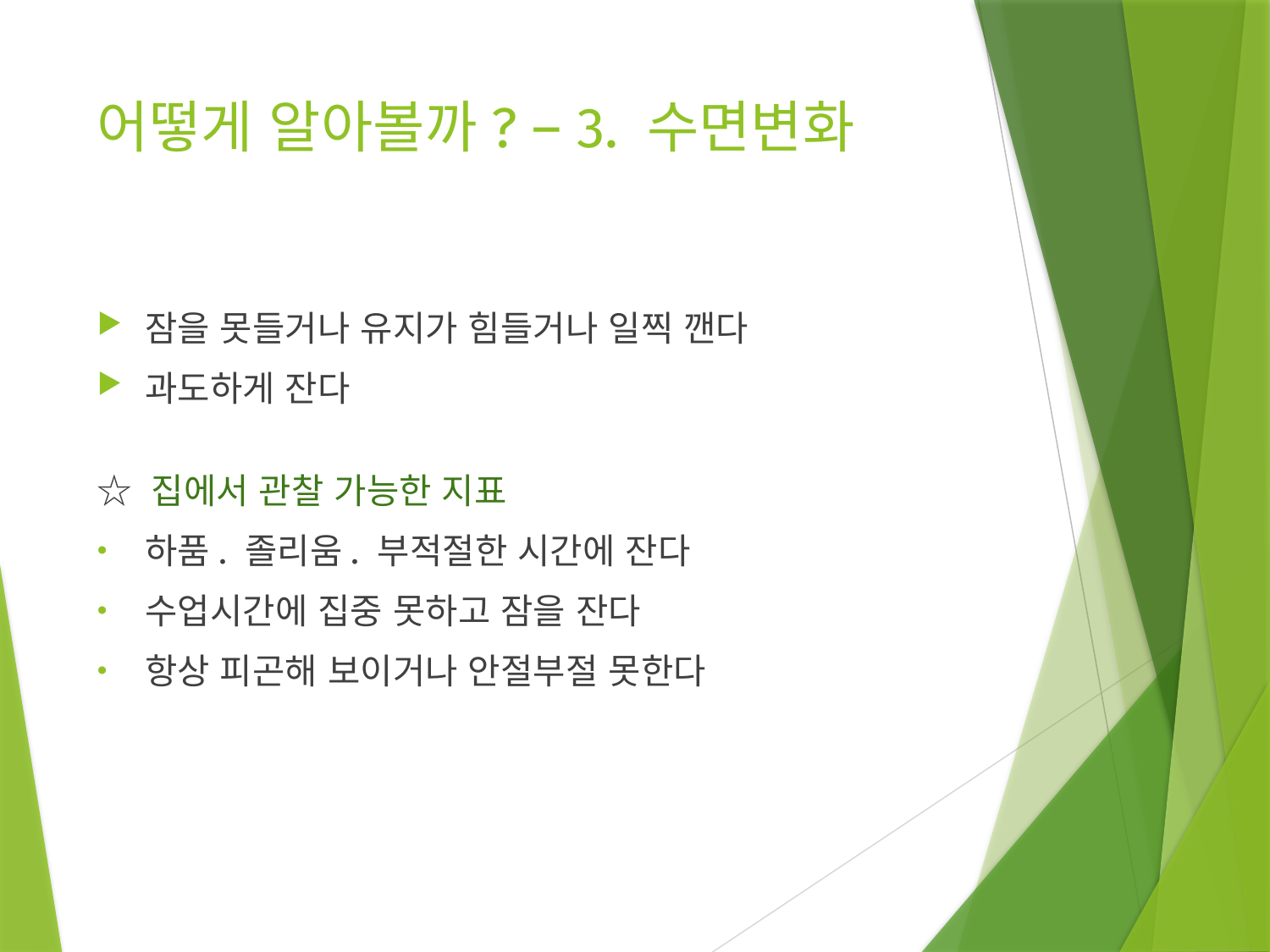

# 어떻게 알아볼까? – 3. 수면변화
잠을 못들거나 유지가 힘들거나 일찍 깬다
과도하게 잔다
☆ 집에서 관찰 가능한 지표
하품. 졸리움. 부적절한 시간에 잔다
수업시간에 집중 못하고 잠을 잔다
항상 피곤해 보이거나 안절부절 못한다